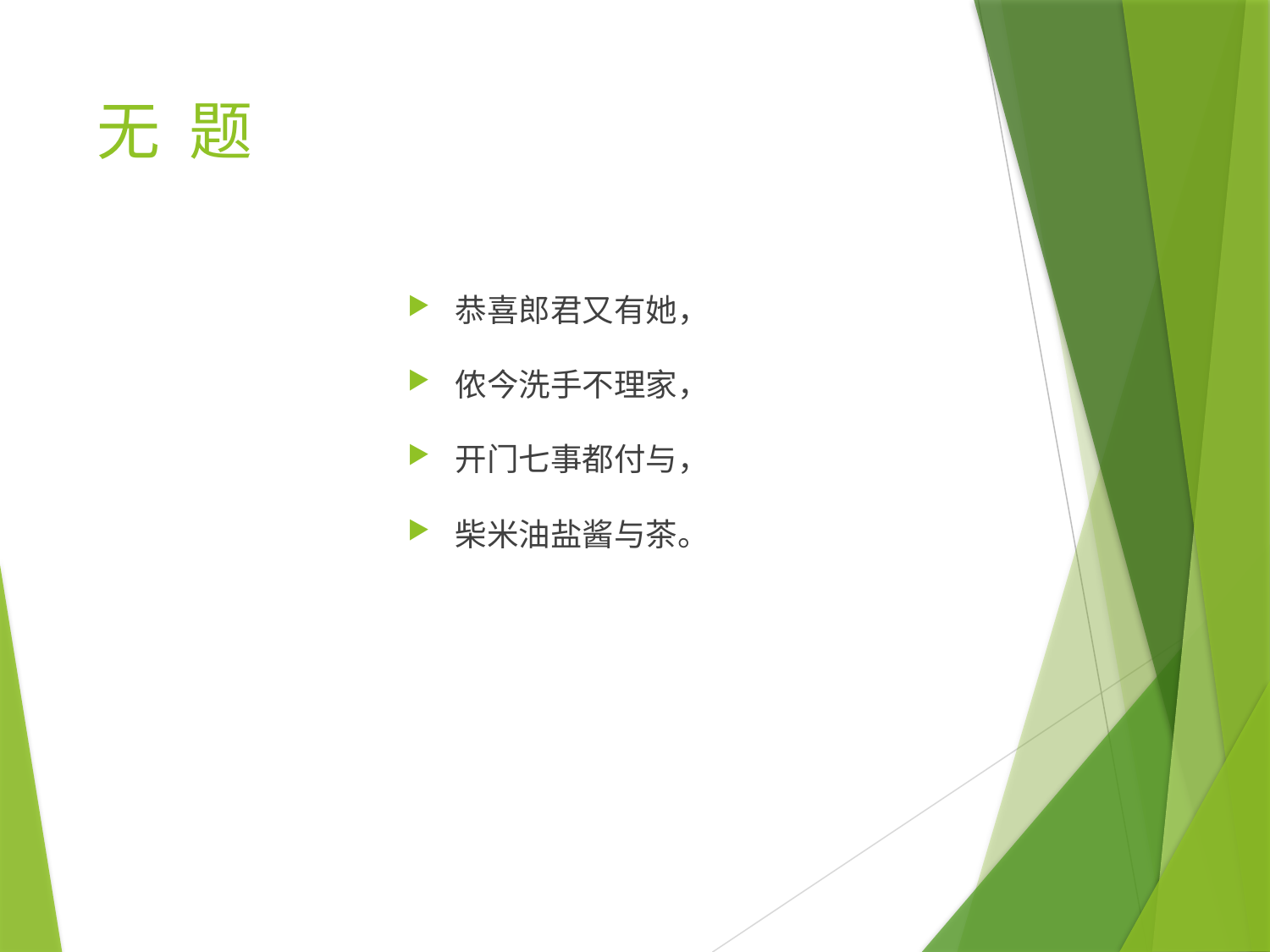

# 无  题
恭喜郎君又有她，
侬今洗手不理家，
开门七事都付与，
柴米油盐酱与茶。